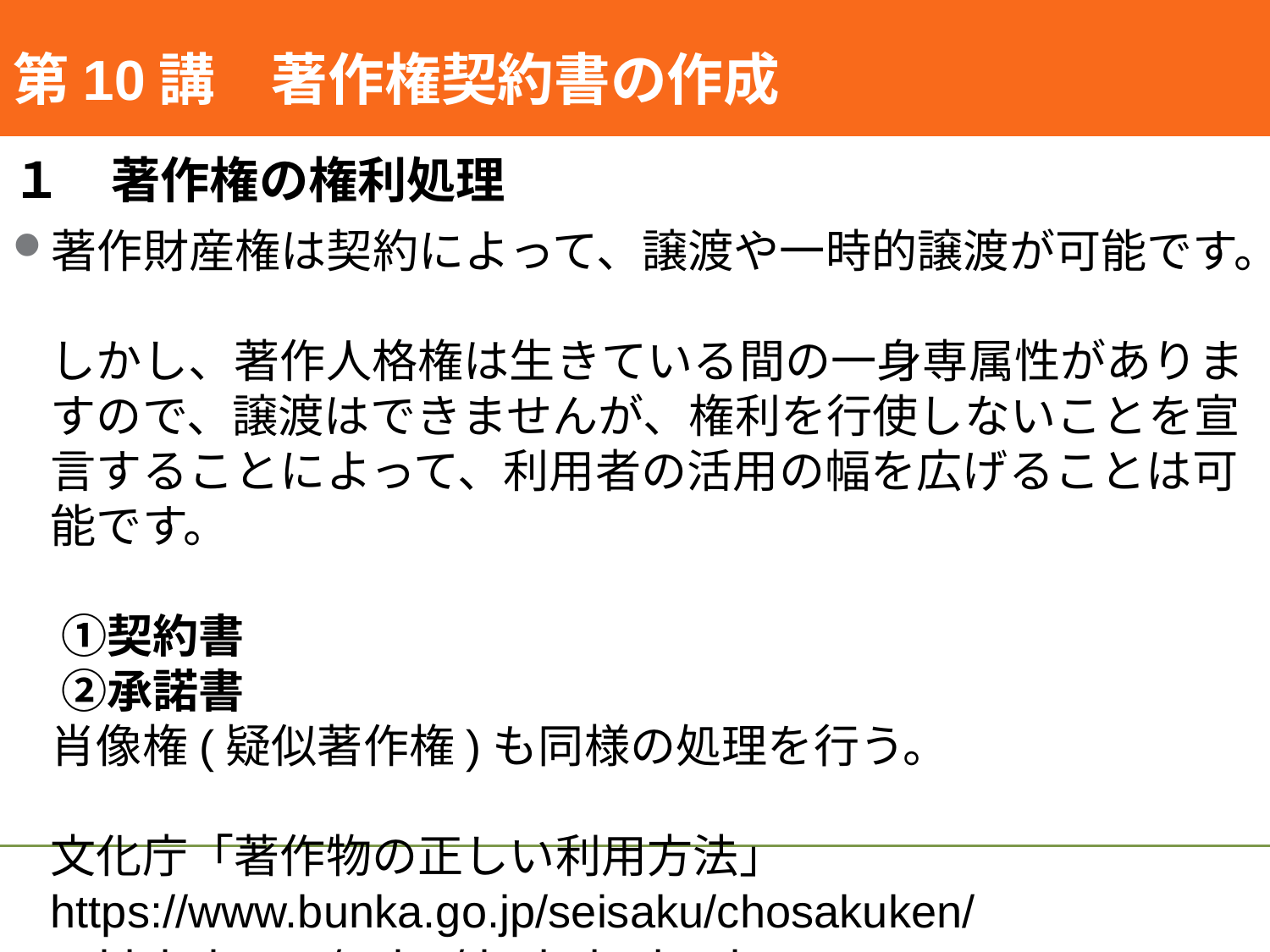

#
第10講　著作権契約書の作成
１　著作権の権利処理
著作財産権は契約によって、譲渡や一時的譲渡が可能です。
しかし、著作人格権は生きている間の一身専属性がありますので、譲渡はできませんが、権利を行使しないことを宣言することによって、利用者の活用の幅を広げることは可能です。
 ①契約書
 ②承諾書
肖像権(疑似著作権)も同様の処理を行う。
文化庁「著作物の正しい利用方法」
https://www.bunka.go.jp/seisaku/chosakuken/seidokaisetsu/gaiyo/riyohoho.html